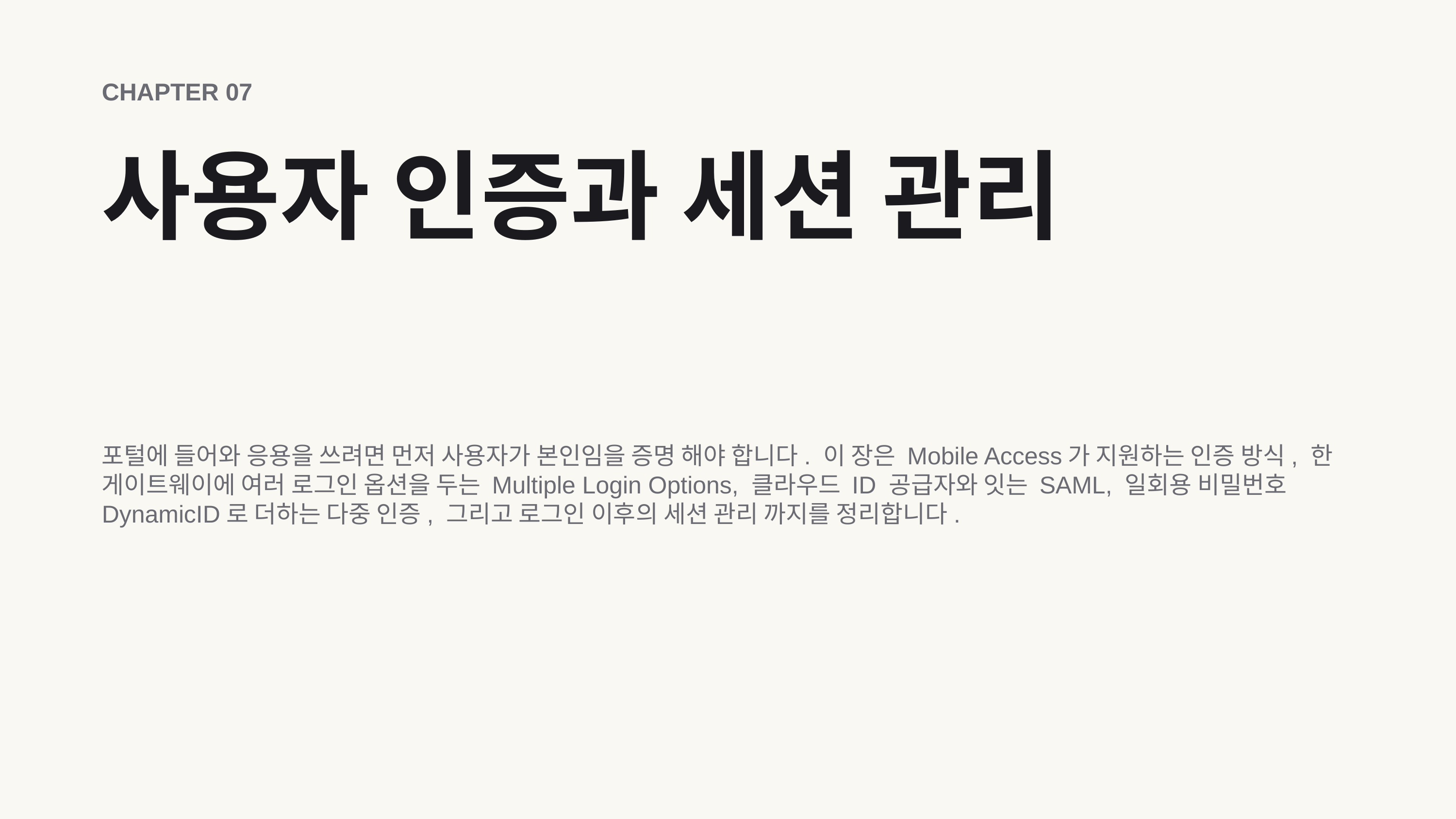

CHAPTER 07
사용자 인증과 세션 관리
포털에 들어와 응용을 쓰려면 먼저 사용자가 본인임을 증명 해야 합니다. 이 장은 Mobile Access가 지원하는 인증 방식, 한 게이트웨이에 여러 로그인 옵션을 두는 Multiple Login Options, 클라우드 ID 공급자와 잇는 SAML, 일회용 비밀번호 DynamicID로 더하는 다중 인증, 그리고 로그인 이후의 세션 관리 까지를 정리합니다.